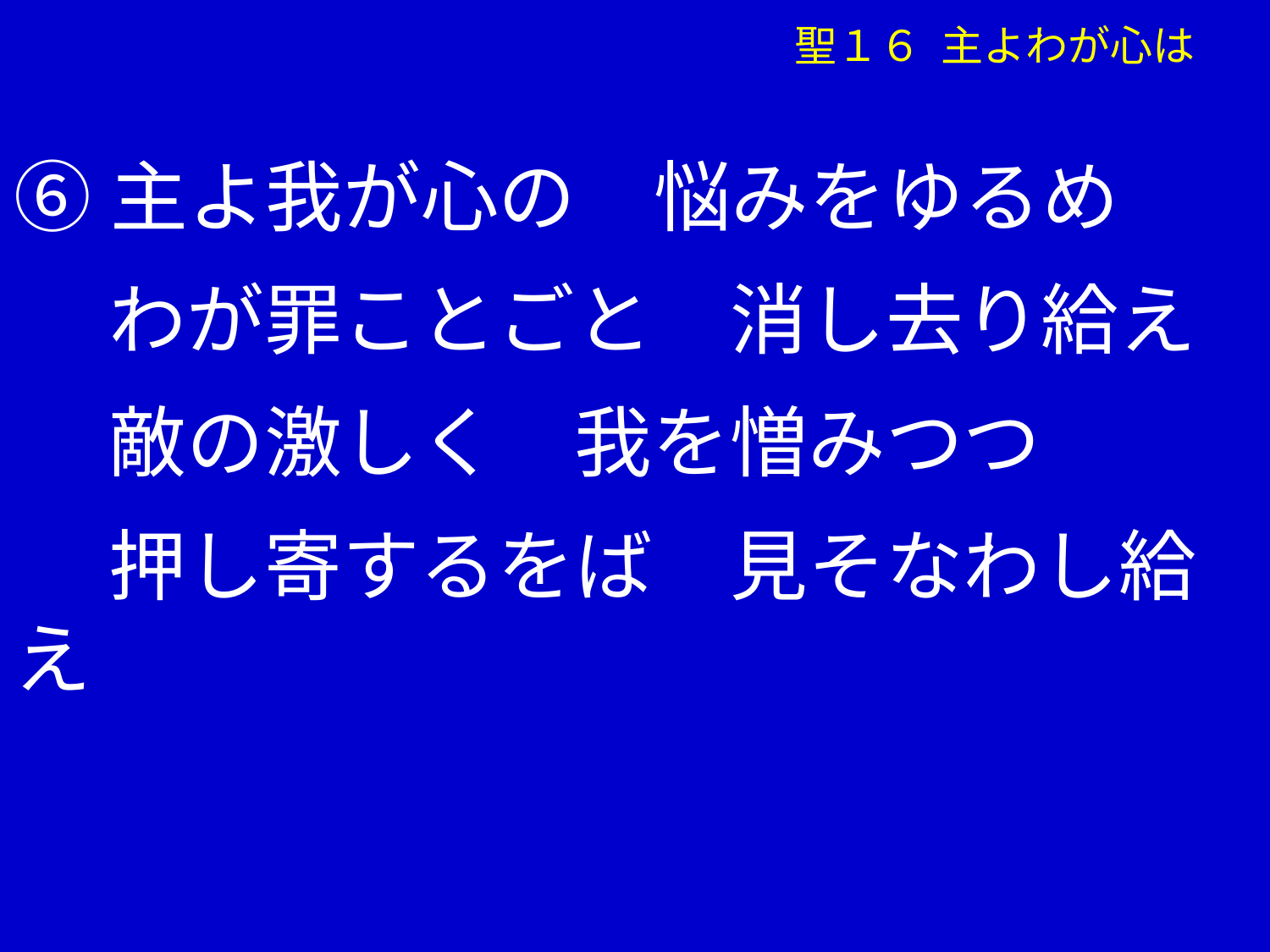

聖１６  主よわが心は
⑥主よ我が心の　悩みをゆるめ
　 わが罪ことごと　消し去り給え
　 敵の激しく　我を憎みつつ
　 押し寄するをば　見そなわし給え